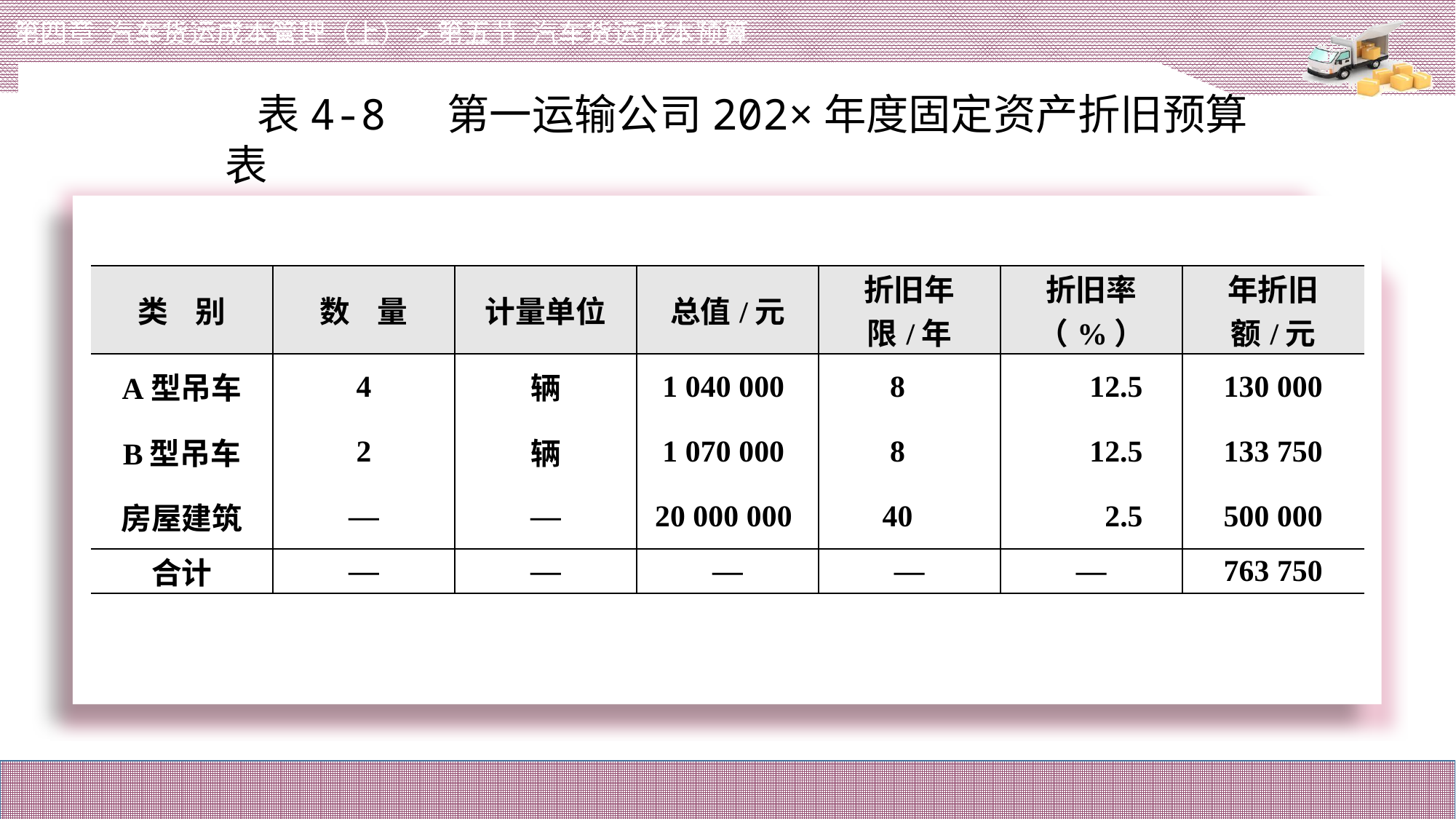

第四章  汽车货运成本管理（上）>第五节  汽车货运成本预算
表4-8  第一运输公司202×年度固定资产折旧预算表
| 类 别 | 数 量 | 计量单位 | 总值/元 | 折旧年限/年 | 折旧率（%） | 年折旧额/元 |
| --- | --- | --- | --- | --- | --- | --- |
| A型吊车 | 4 | 辆 | 1 040 000 | 8 | 12.5 | 130 000 |
| B型吊车 | 2 | 辆 | 1 070 000 | 8 | 12.5 | 133 750 |
| 房屋建筑 | — | — | 20 000 000 | 40 | 2.5 | 500 000 |
| 合计 | — | — | — | — | — | 763 750 |